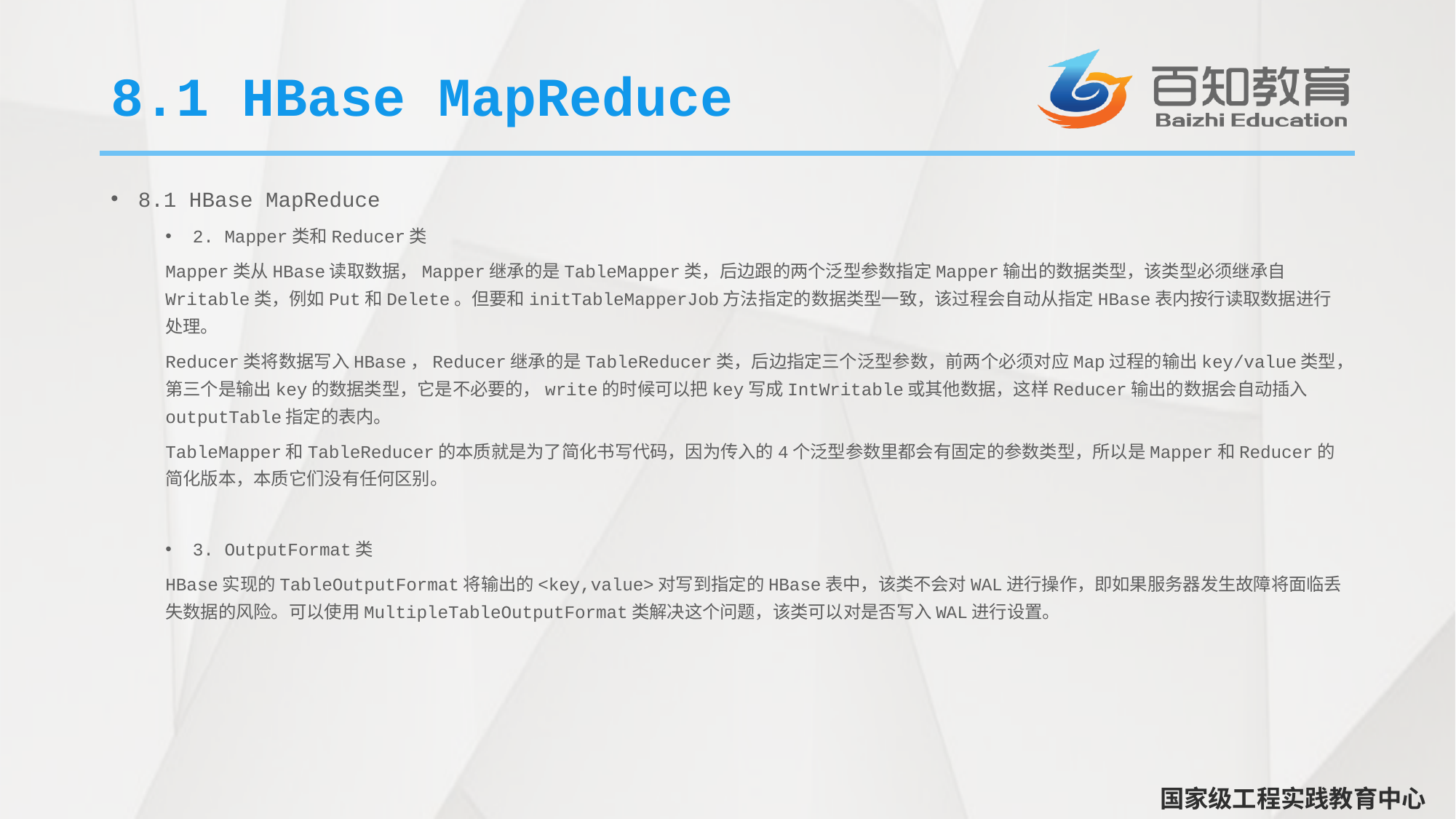

# 8.1 HBase MapReduce
8.1 HBase MapReduce
2. Mapper类和Reducer类
Mapper类从HBase读取数据，Mapper继承的是TableMapper类，后边跟的两个泛型参数指定Mapper输出的数据类型，该类型必须继承自Writable类，例如Put和Delete。但要和initTableMapperJob方法指定的数据类型一致，该过程会自动从指定HBase表内按行读取数据进行处理。
Reducer类将数据写入HBase，Reducer继承的是TableReducer类，后边指定三个泛型参数，前两个必须对应Map过程的输出key/value类型，第三个是输出key的数据类型，它是不必要的，write的时候可以把key写成IntWritable或其他数据，这样Reducer输出的数据会自动插入outputTable指定的表内。
TableMapper和TableReducer的本质就是为了简化书写代码，因为传入的4个泛型参数里都会有固定的参数类型，所以是Mapper和Reducer的简化版本，本质它们没有任何区别。

3. OutputFormat类
HBase实现的TableOutputFormat将输出的<key,value>对写到指定的HBase表中，该类不会对WAL进行操作，即如果服务器发生故障将面临丢失数据的风险。可以使用MultipleTableOutputFormat类解决这个问题，该类可以对是否写入WAL进行设置。